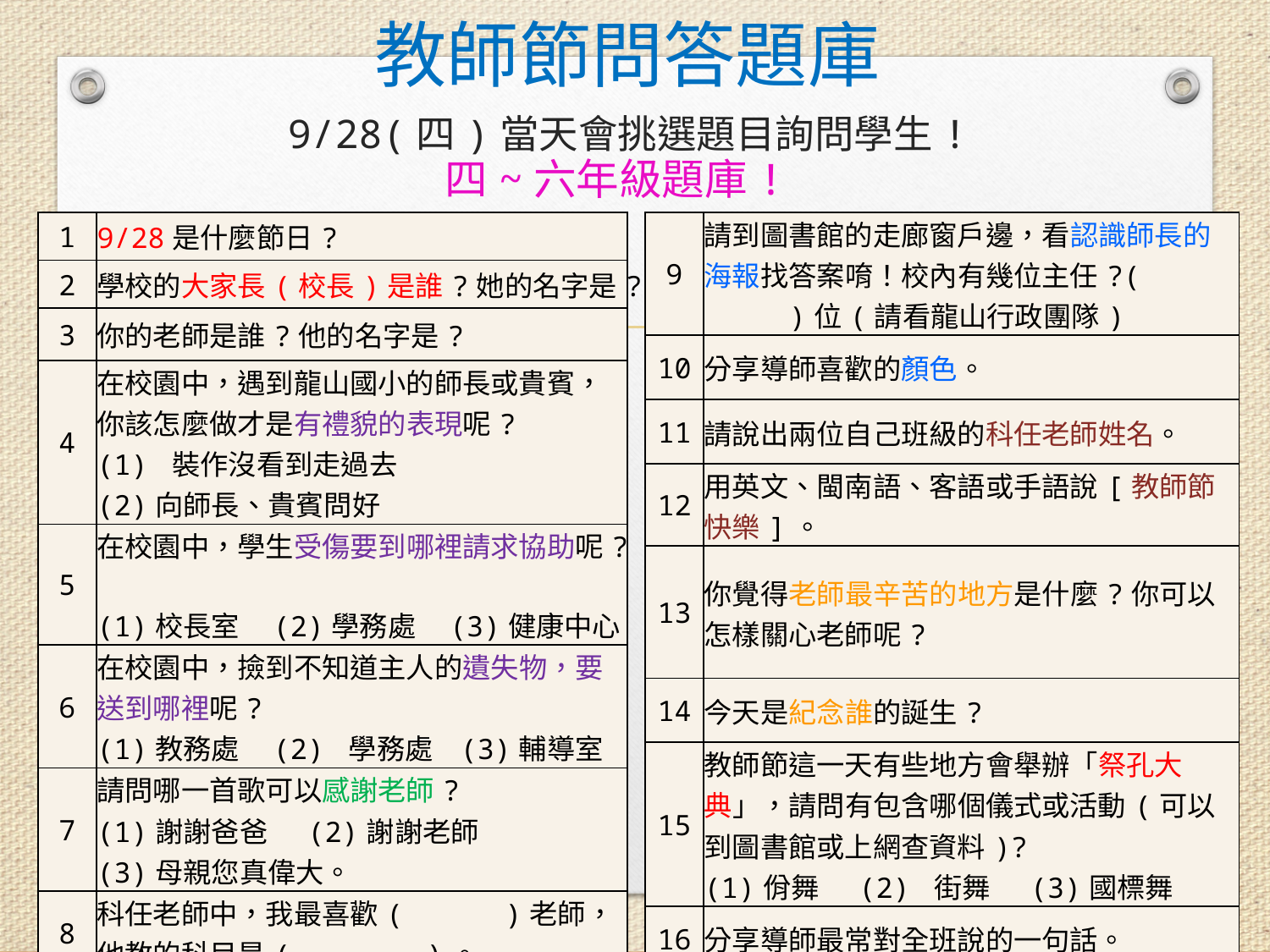

教師節問答題庫
9/28(四)當天會挑選題目詢問學生!
四~六年級題庫!
| 9 | 請到圖書館的走廊窗戶邊，看認識師長的海報找答案唷！校內有幾位主任?( )位(請看龍山行政團隊) |
| --- | --- |
| 10 | 分享導師喜歡的顏色。 |
| 11 | 請說出兩位自己班級的科任老師姓名。 |
| 12 | 用英文、閩南語、客語或手語說[教師節快樂]。 |
| 13 | 你覺得老師最辛苦的地方是什麼?你可以怎樣關心老師呢? |
| 14 | 今天是紀念誰的誕生? |
| 15 | 教師節這一天有些地方會舉辦「祭孔大典」，請問有包含哪個儀式或活動(可以到圖書館或上網查資料)? (1)佾舞 (2) 街舞 (3)國標舞 |
| 16 | 分享導師最常對全班說的一句話。 |
| 1 | 9/28是什麼節日? |
| --- | --- |
| 2 | 學校的大家長(校長)是誰?她的名字是? |
| 3 | 你的老師是誰?他的名字是? |
| 4 | 在校園中，遇到龍山國小的師長或貴賓，你該怎麼做才是有禮貌的表現呢? (1) 裝作沒看到走過去 (2)向師長、貴賓問好 |
| 5 | 在校園中，學生受傷要到哪裡請求協助呢? (1)校長室 (2)學務處 (3)健康中心 |
| 6 | 在校園中，撿到不知道主人的遺失物，要送到哪裡呢? (1)教務處 (2) 學務處 (3)輔導室 |
| 7 | 請問哪一首歌可以感謝老師? (1)謝謝爸爸 (2)謝謝老師 (3)母親您真偉大。 |
| 8 | 科任老師中，我最喜歡( )老師，他教的科目是( )。 |